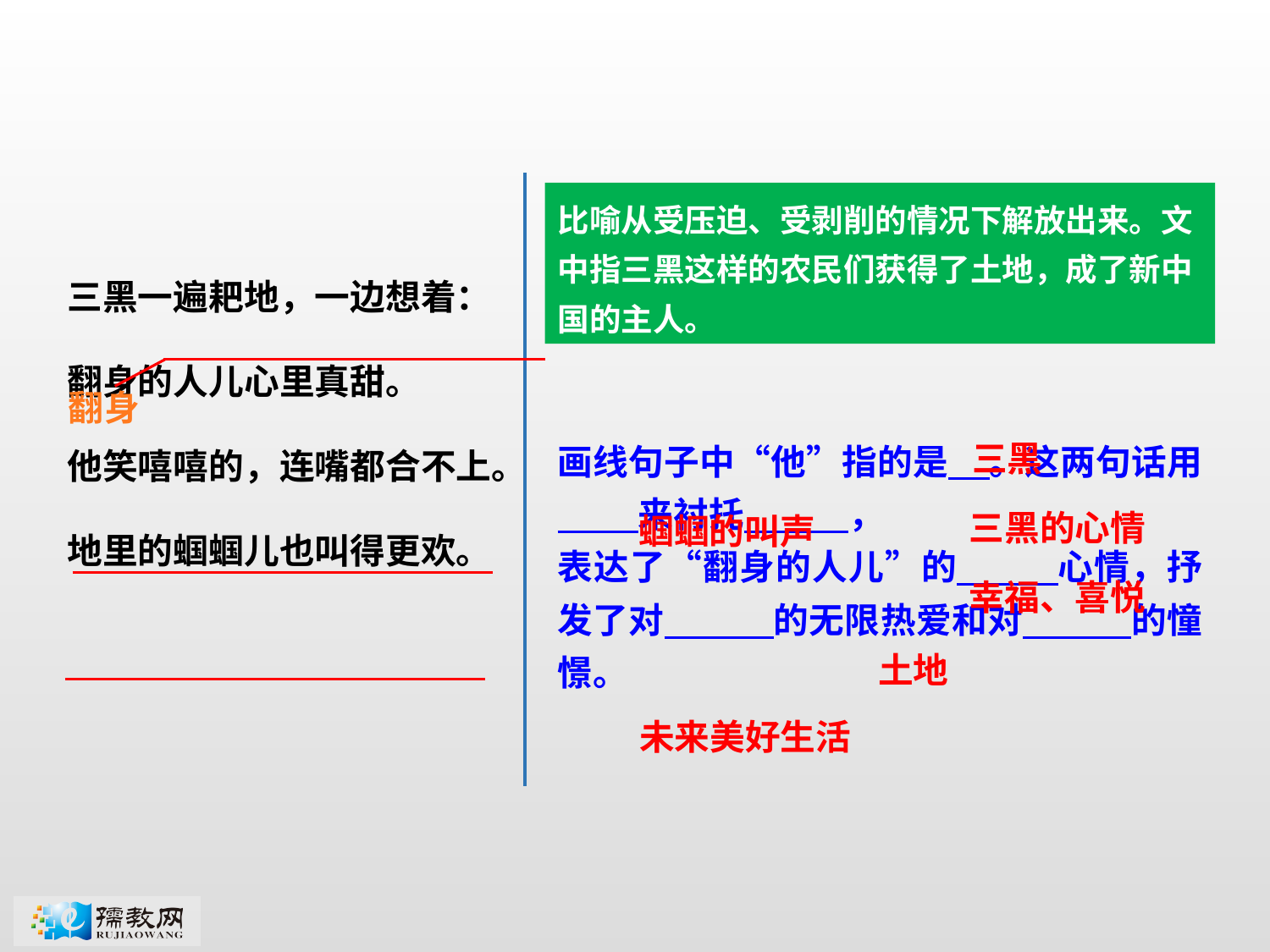

比喻从受压迫、受剥削的情况下解放出来。文中指三黑这样的农民们获得了土地，成了新中国的主人。
三黑一遍耙地，一边想着：
翻身的人儿心里真甜。
他笑嘻嘻的，连嘴都合不上。
地里的蝈蝈儿也叫得更欢。
翻身
画线句子中“他”指的是     。这两句话用           来衬托             ，
表达了“翻身的人儿”的           心情，抒发了对             的无限热爱和对             的憧憬。
三黑
三黑的心情
蝈蝈的叫声
幸福、喜悦
土地
未来美好生活